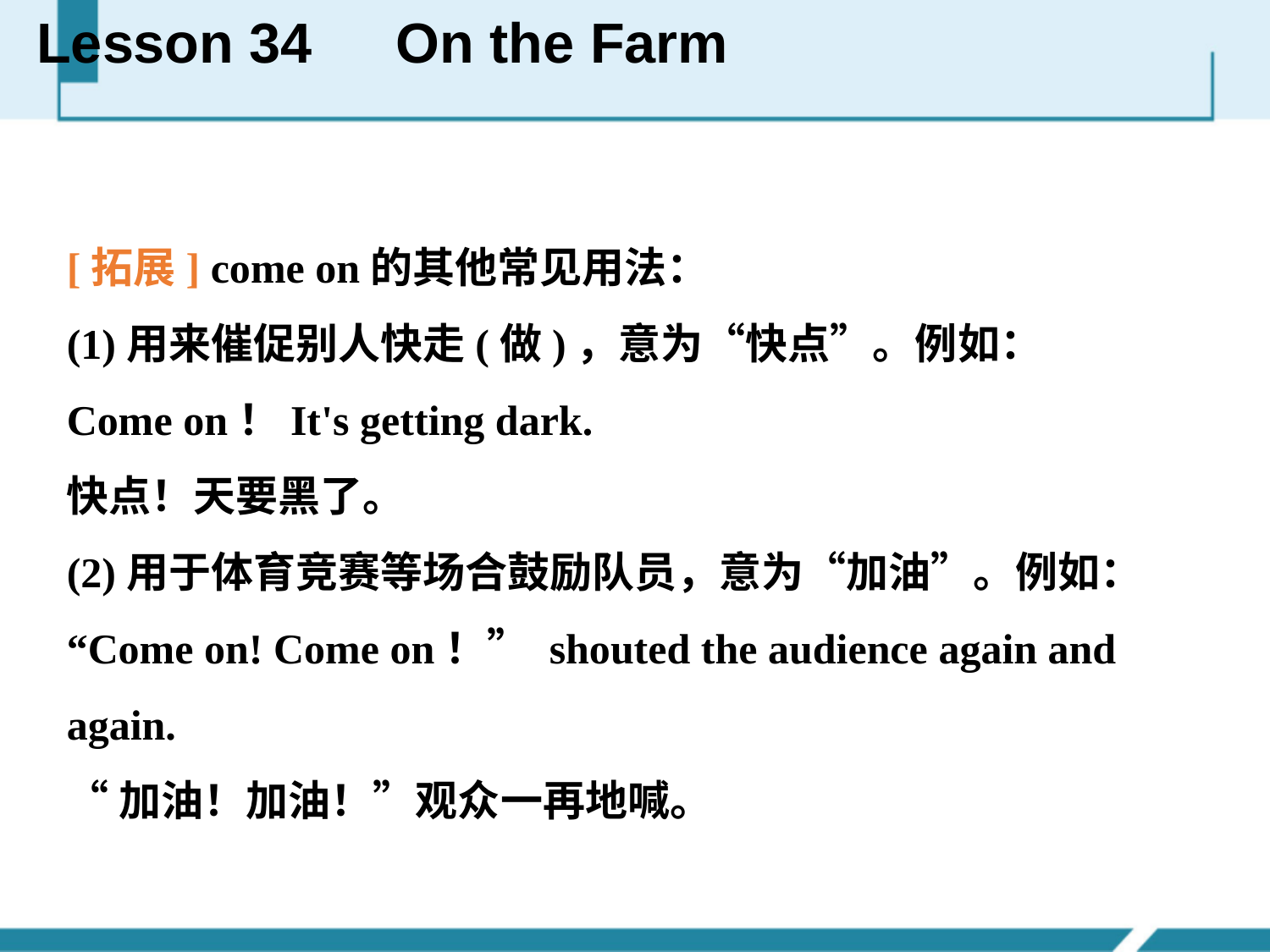

Lesson 34　On the Farm
[拓展] come on的其他常见用法：
(1)用来催促别人快走(做)，意为“快点”。例如：
Come on！It's getting dark.
快点！天要黑了。
(2)用于体育竞赛等场合鼓励队员，意为“加油”。例如：
“Come on! Come on！” shouted the audience again and again.
“加油！加油！”观众一再地喊。